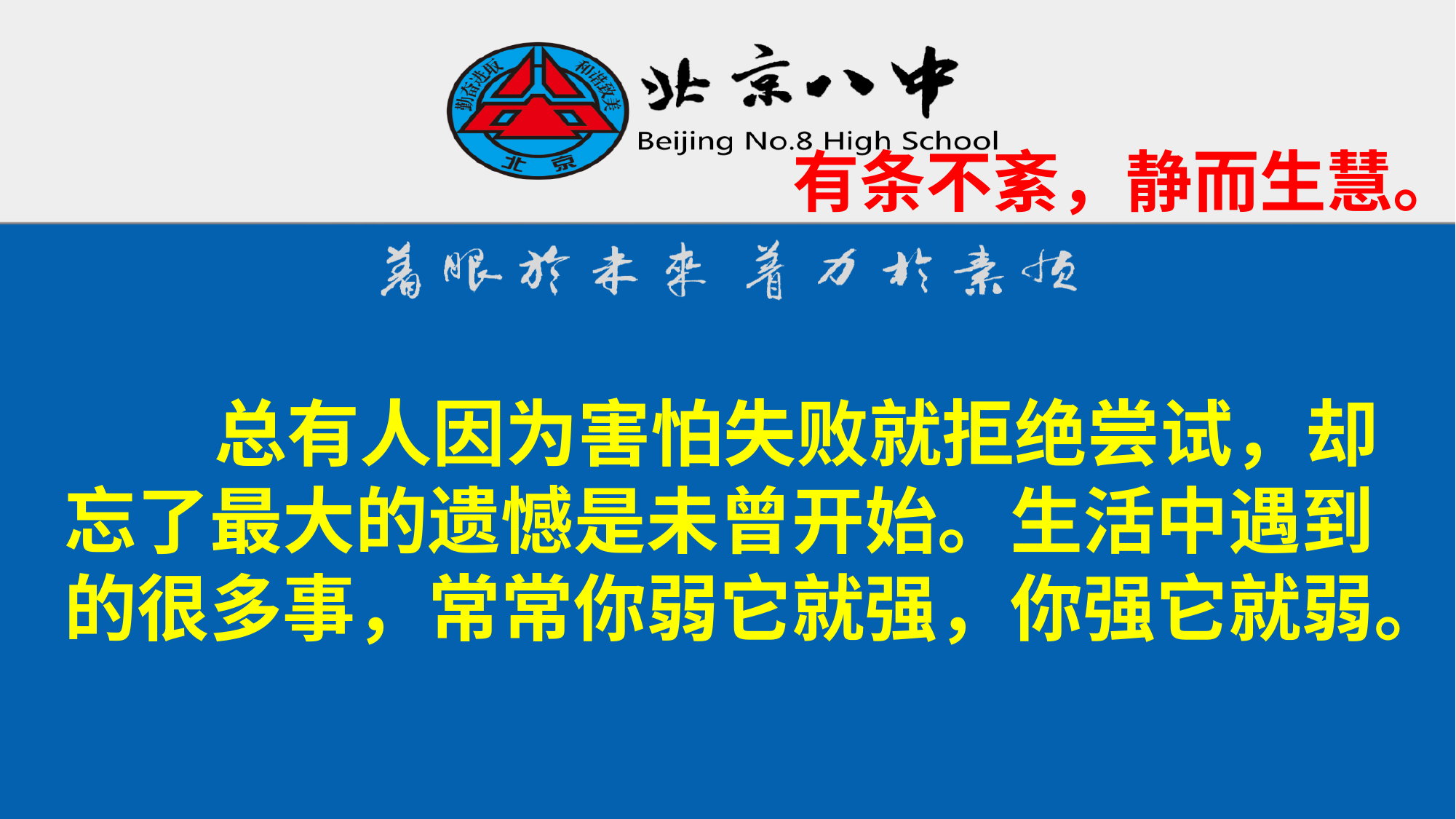

有条不紊，静而生慧。
        总有人因为害怕失败就拒绝尝试，却忘了最大的遗憾是未曾开始。生活中遇到的很多事，常常你弱它就强，你强它就弱。